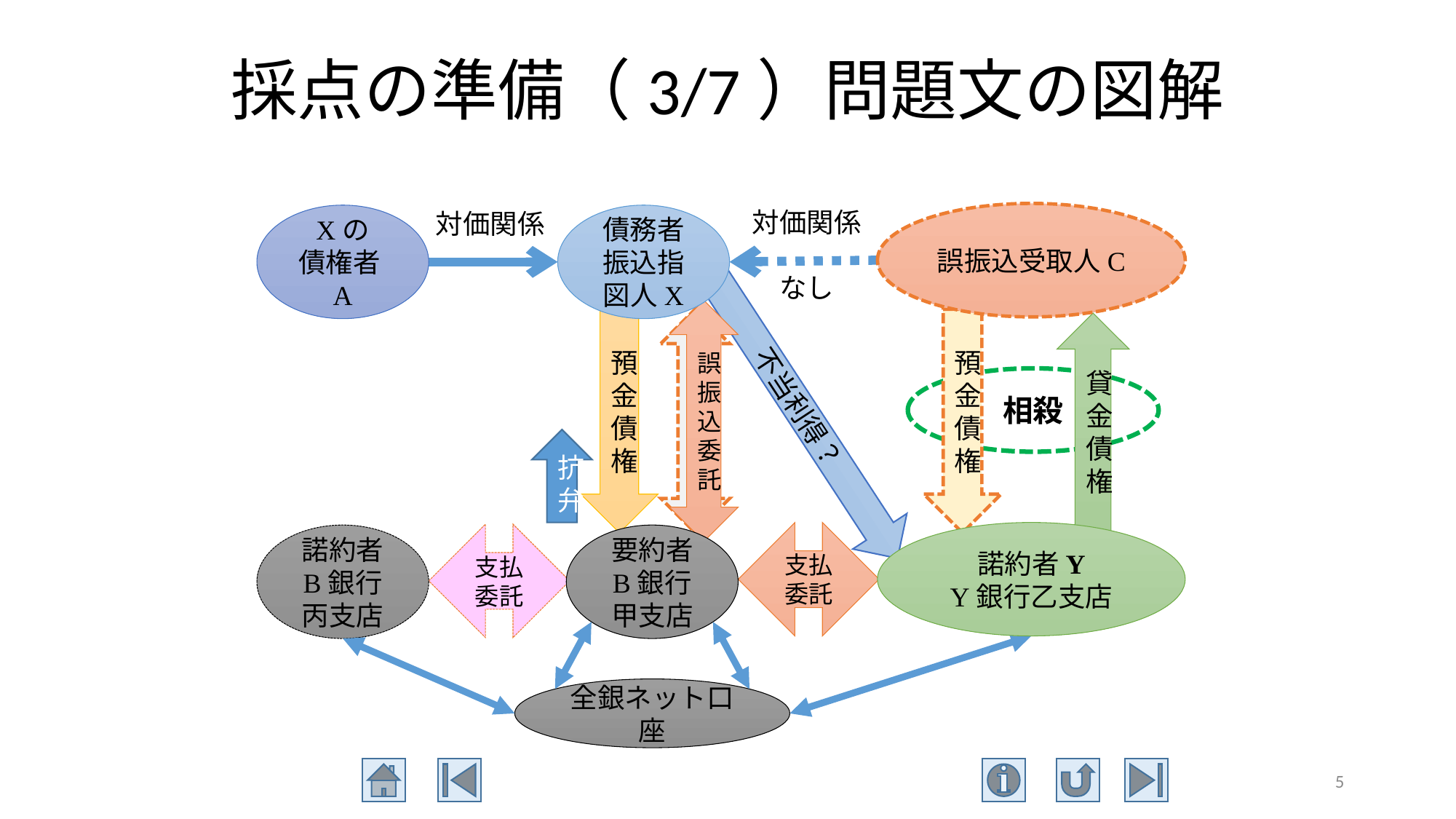

# 採点の準備（3/7）問題文の図解
対価関係

なし
対価関係
誤振込受取人C
Xの
債権者A
債務者
振込指図人X
誤振込委託
預金債権
振込委託
預金債権
貸金債権
相殺
不当利得？
抗弁
支払委託
諾約者Y
Y銀行乙支店
支払委託
諾約者
B銀行
丙支店
要約者
B銀行甲支店
全銀ネット口座
5